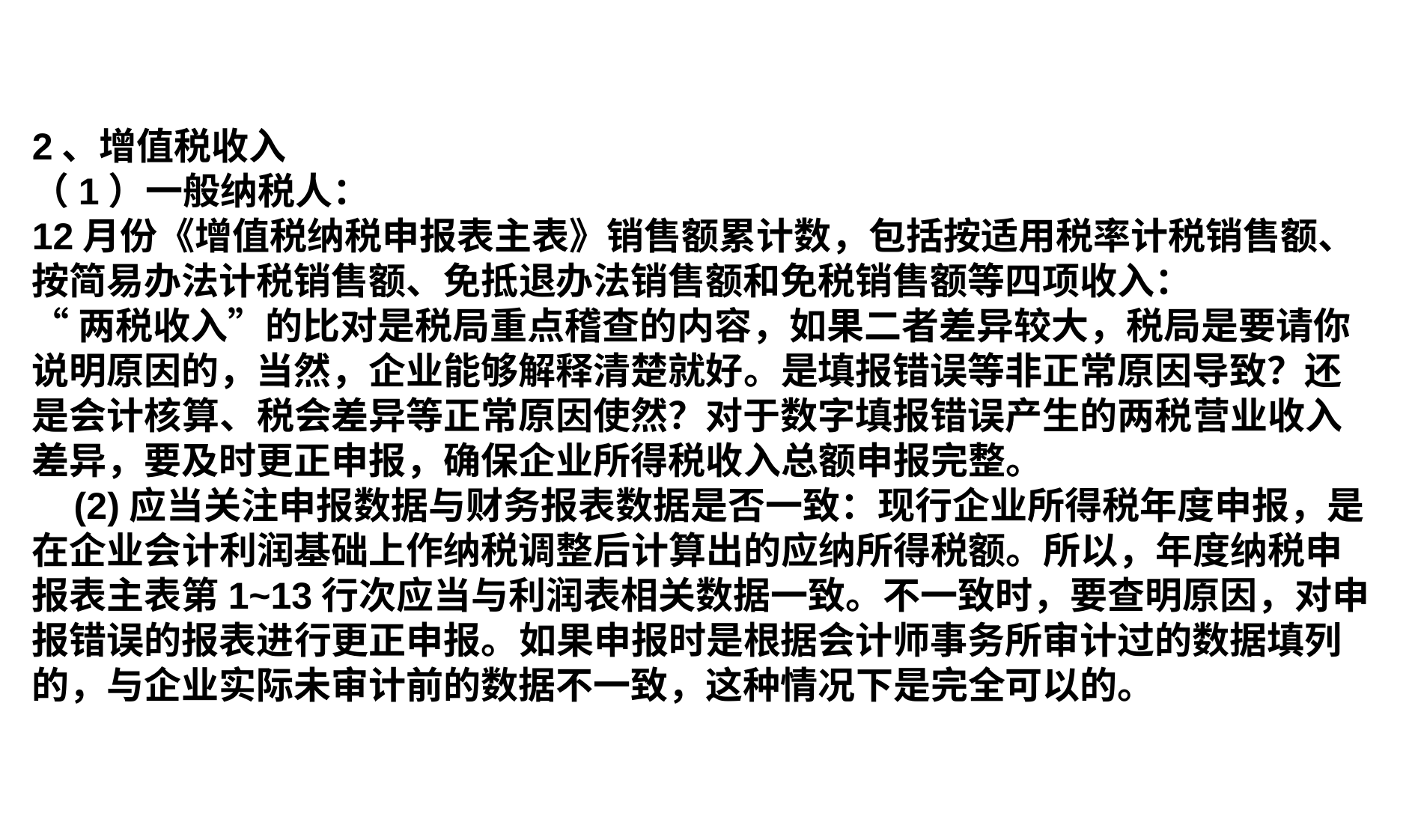

2、增值税收入
（1）一般纳税人：
12月份《增值税纳税申报表主表》销售额累计数，包括按适用税率计税销售额、按简易办法计税销售额、免抵退办法销售额和免税销售额等四项收入：
“两税收入”的比对是税局重点稽查的内容，如果二者差异较大，税局是要请你说明原因的，当然，企业能够解释清楚就好。是填报错误等非正常原因导致？还是会计核算、税会差异等正常原因使然？对于数字填报错误产生的两税营业收入差异，要及时更正申报，确保企业所得税收入总额申报完整。
    (2)应当关注申报数据与财务报表数据是否一致：现行企业所得税年度申报，是在企业会计利润基础上作纳税调整后计算出的应纳所得税额。所以，年度纳税申报表主表第1~13行次应当与利润表相关数据一致。不一致时，要查明原因，对申报错误的报表进行更正申报。如果申报时是根据会计师事务所审计过的数据填列的，与企业实际未审计前的数据不一致，这种情况下是完全可以的。